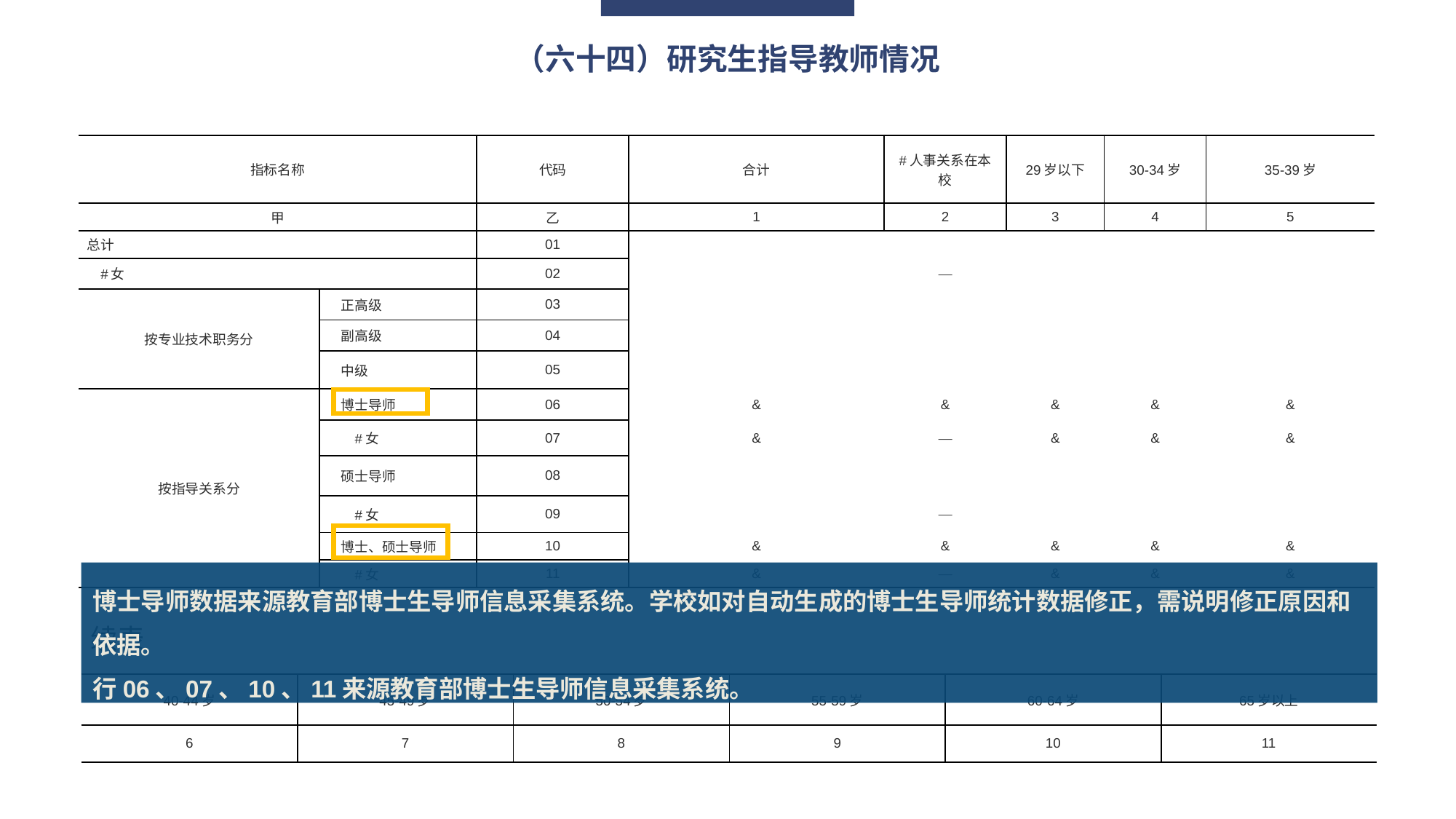

（六十四）研究生指导教师情况
| 指标名称 |  | 代码 | 合计 | #人事关系在本校 | 29岁以下 | 30-34岁 | 35-39岁 |
| --- | --- | --- | --- | --- | --- | --- | --- |
| 甲 |  | 乙 | 1 | 2 | 3 | 4 | 5 |
| 总计 |  | 01 |  |  |  |  |  |
| #女 |  | 02 |  | — |  |  |  |
| 按专业技术职务分 | 正高级 | 03 |  |  |  |  |  |
|  | 副高级 | 04 |  |  |  |  |  |
|  | 中级 | 05 |  |  |  |  |  |
| 按指导关系分 | 博士导师 | 06 | & | & | & | & | & |
|  | #女 | 07 | & | — | & | & | & |
|  | 硕士导师 | 08 |  |  |  |  |  |
|  | #女 | 09 |  | — |  |  |  |
|  | 博士、硕士导师 | 10 | & | & | & | & | & |
|  | #女 | 11 | & | — | & | & | & |

博士导师数据来源教育部博士生导师信息采集系统。学校如对自动生成的博士生导师统计数据修正，需说明修正原因和依据。
行06、07、10、11来源教育部博士生导师信息采集系统。
续表
| 40-44岁 | 45-49岁 | 50-54岁 | 55-59岁 | 60-64岁 | 65岁以上 |
| --- | --- | --- | --- | --- | --- |
| 6 | 7 | 8 | 9 | 10 | 11 |